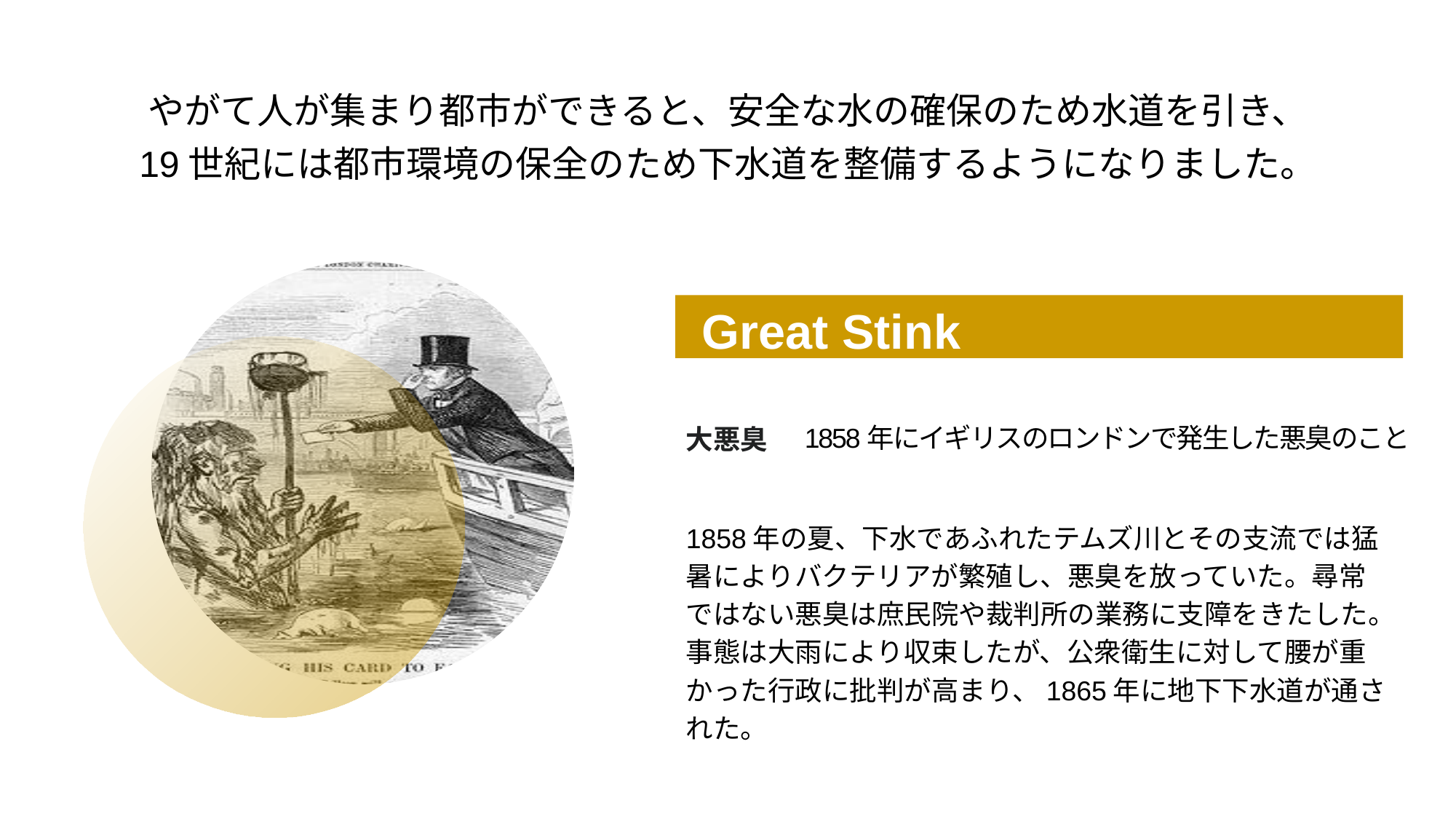

やがて人が集まり都市ができると、安全な水の確保のため水道を引き、
19世紀には都市環境の保全のため下水道を整備するようになりました。

Great Stink

1858年にイギリスのロンドンで発生した悪臭のこと
大悪臭
1858年の夏、下水であふれたテムズ川とその支流では猛暑によりバクテリアが繁殖し、悪臭を放っていた。尋常ではない悪臭は庶民院や裁判所の業務に支障をきたした。事態は大雨により収束したが、公衆衛生に対して腰が重かった行政に批判が高まり、1865年に地下下水道が通された。